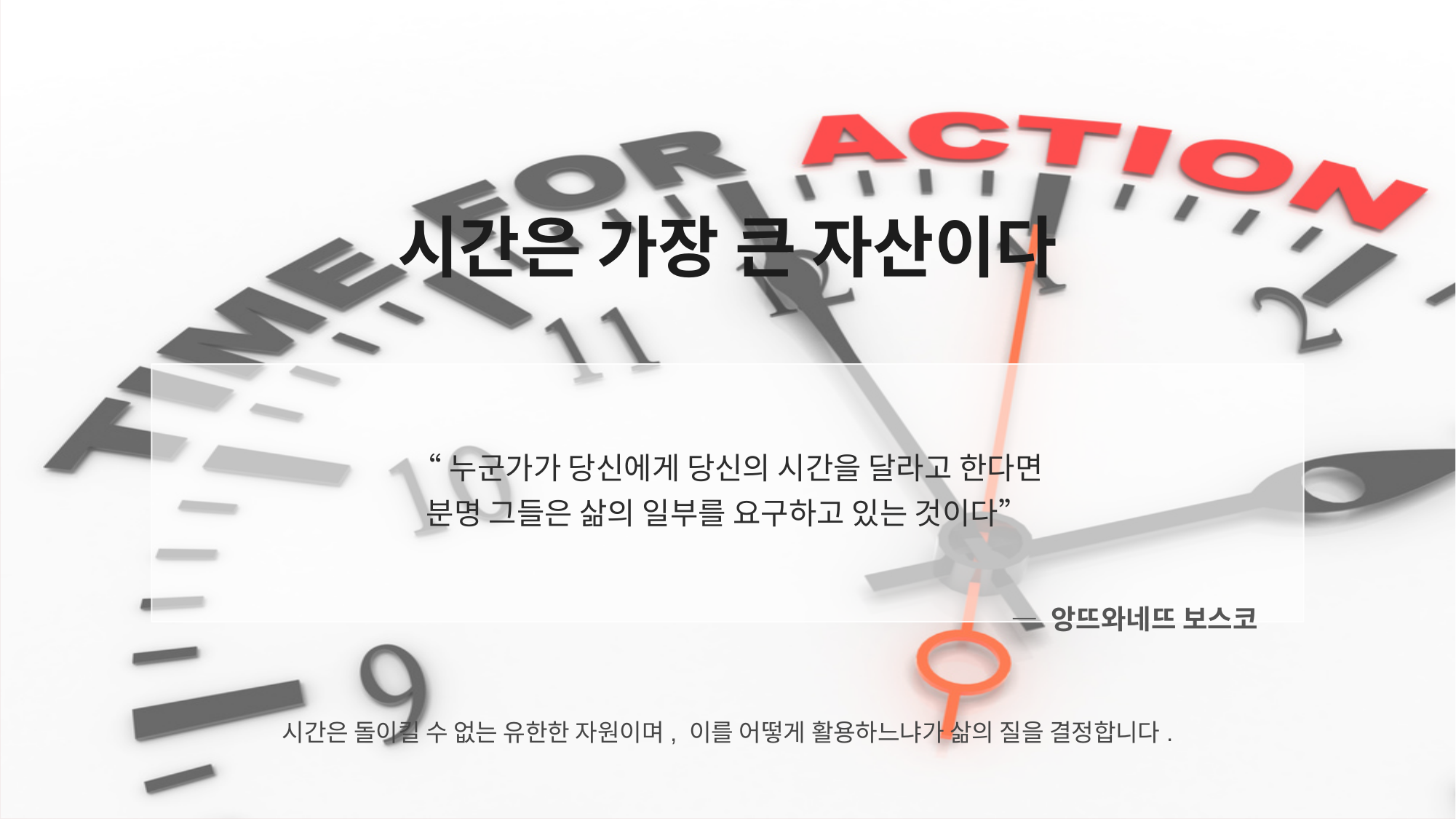

시간은 가장 큰 자산이다

“누군가가 당신에게 당신의 시간을 달라고 한다면
분명 그들은 삶의 일부를 요구하고 있는 것이다”
— 앙뜨와네뜨 보스코
시간은 돌이킬 수 없는 유한한 자원이며, 이를 어떻게 활용하느냐가 삶의 질을 결정합니다.